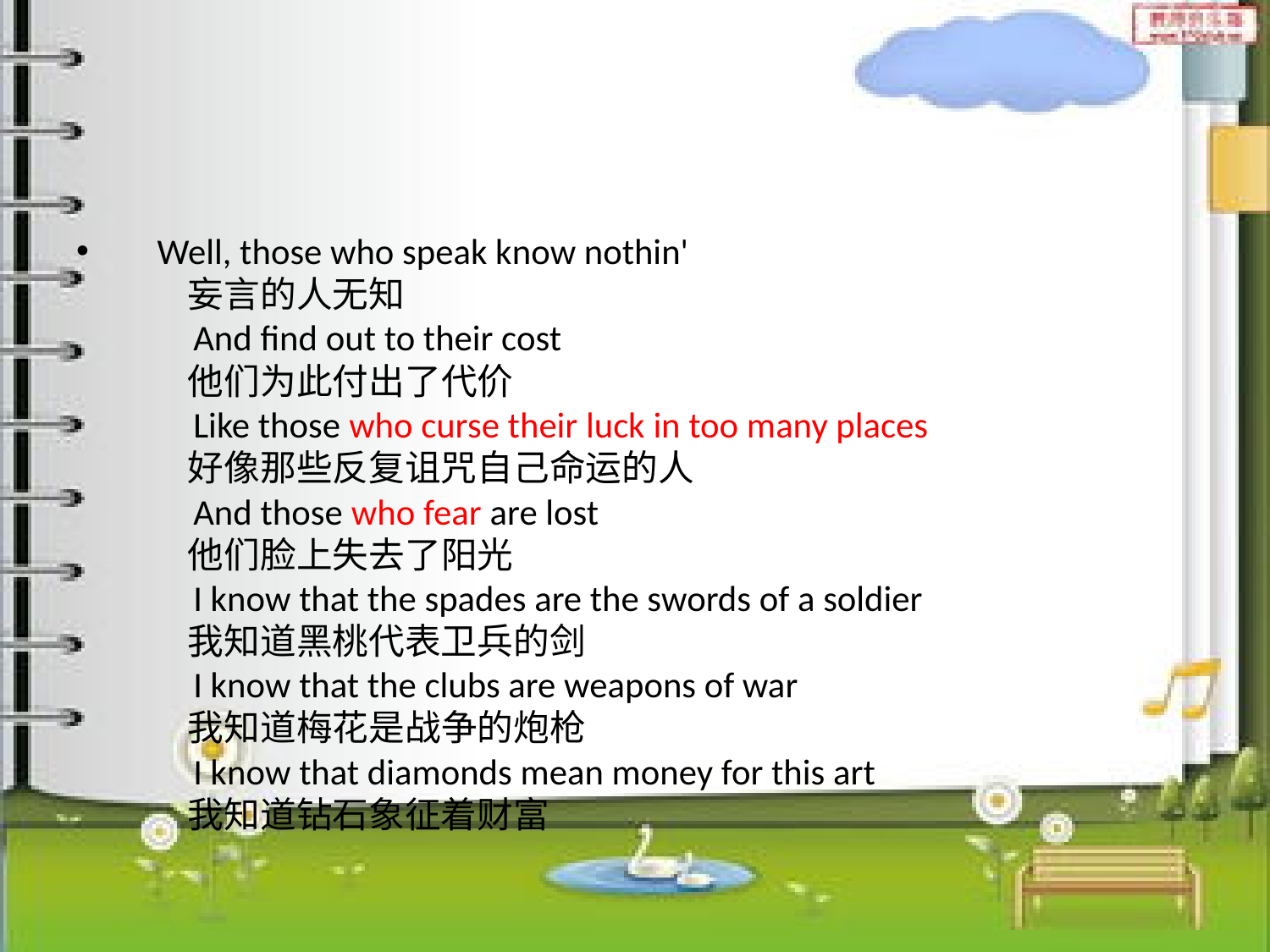

#
　Well, those who speak know nothin'
　　妄言的人无知
　　And find out to their cost
　　他们为此付出了代价
　　Like those who curse their luck in too many places
　　好像那些反复诅咒自己命运的人
　　And those who fear are lost
　　他们脸上失去了阳光
　　I know that the spades are the swords of a soldier
　　我知道黑桃代表卫兵的剑
　　I know that the clubs are weapons of war
　　我知道梅花是战争的炮枪
　　I know that diamonds mean money for this art
　　我知道钻石象征着财富